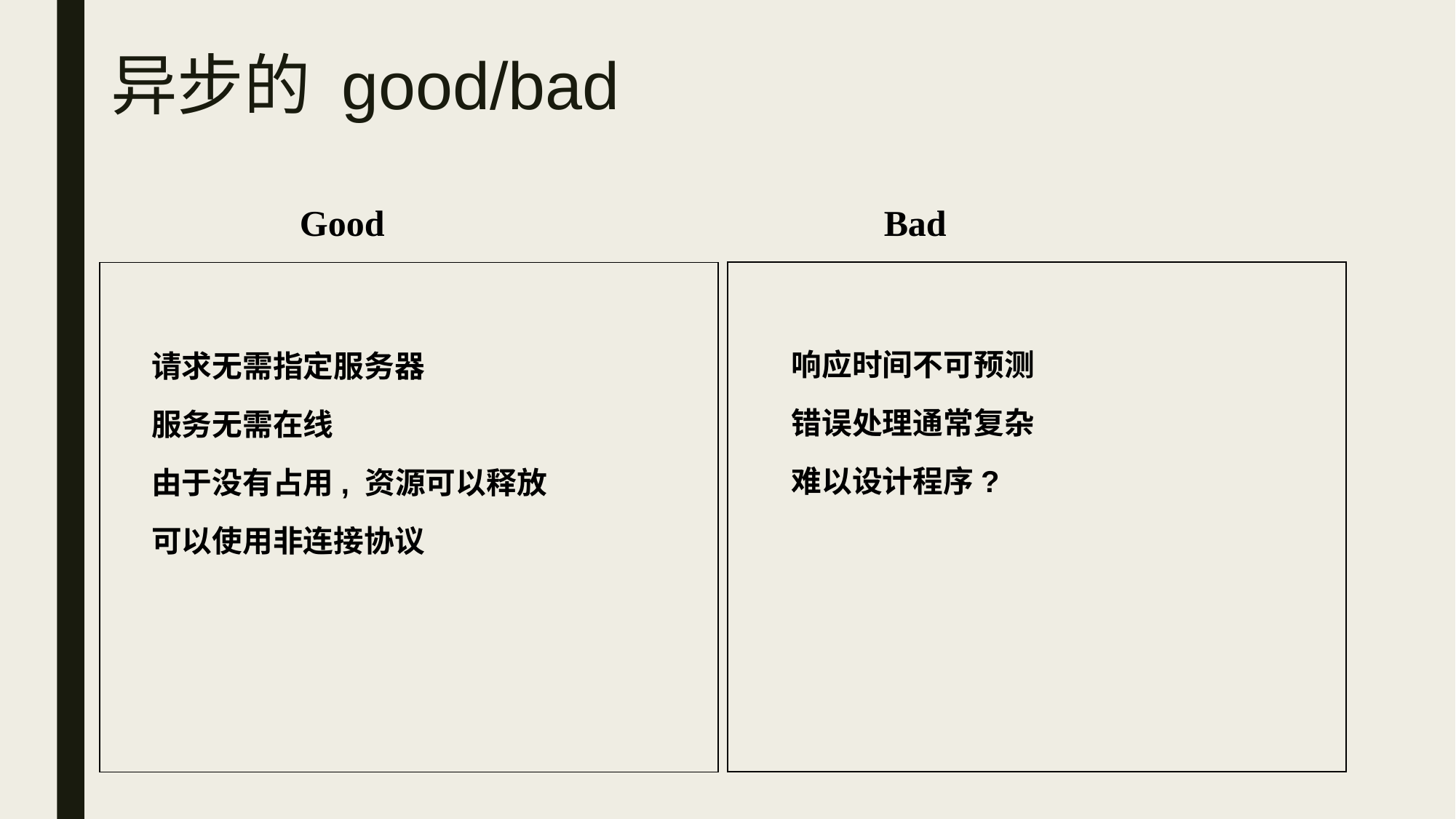

# 异步的 good/bad
Good
Bad

响应时间不可预测
错误处理通常复杂
难以设计程序?

请求无需指定服务器
服务无需在线
由于没有占用, 资源可以释放
可以使用非连接协议

9